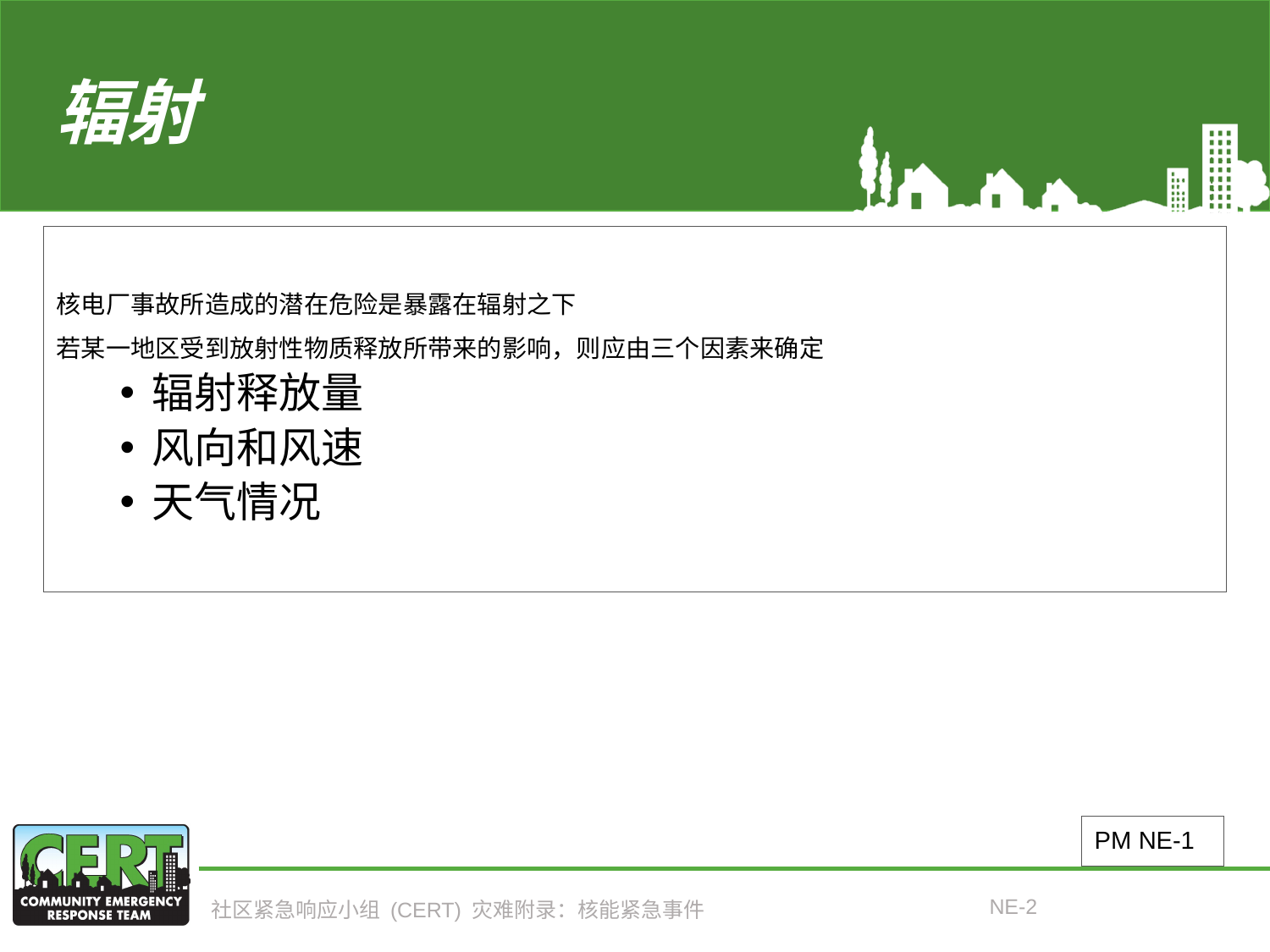

# 辐射
核电厂事故所造成的潜在危险是暴露在辐射之下
若某一地区受到放射性物质释放所带来的影响，则应由三个因素来确定
辐射释放量
风向和风速
天气情况
PM NE-1
NE-2
社区紧急响应小组 (CERT) 灾难附录：核能紧急事件